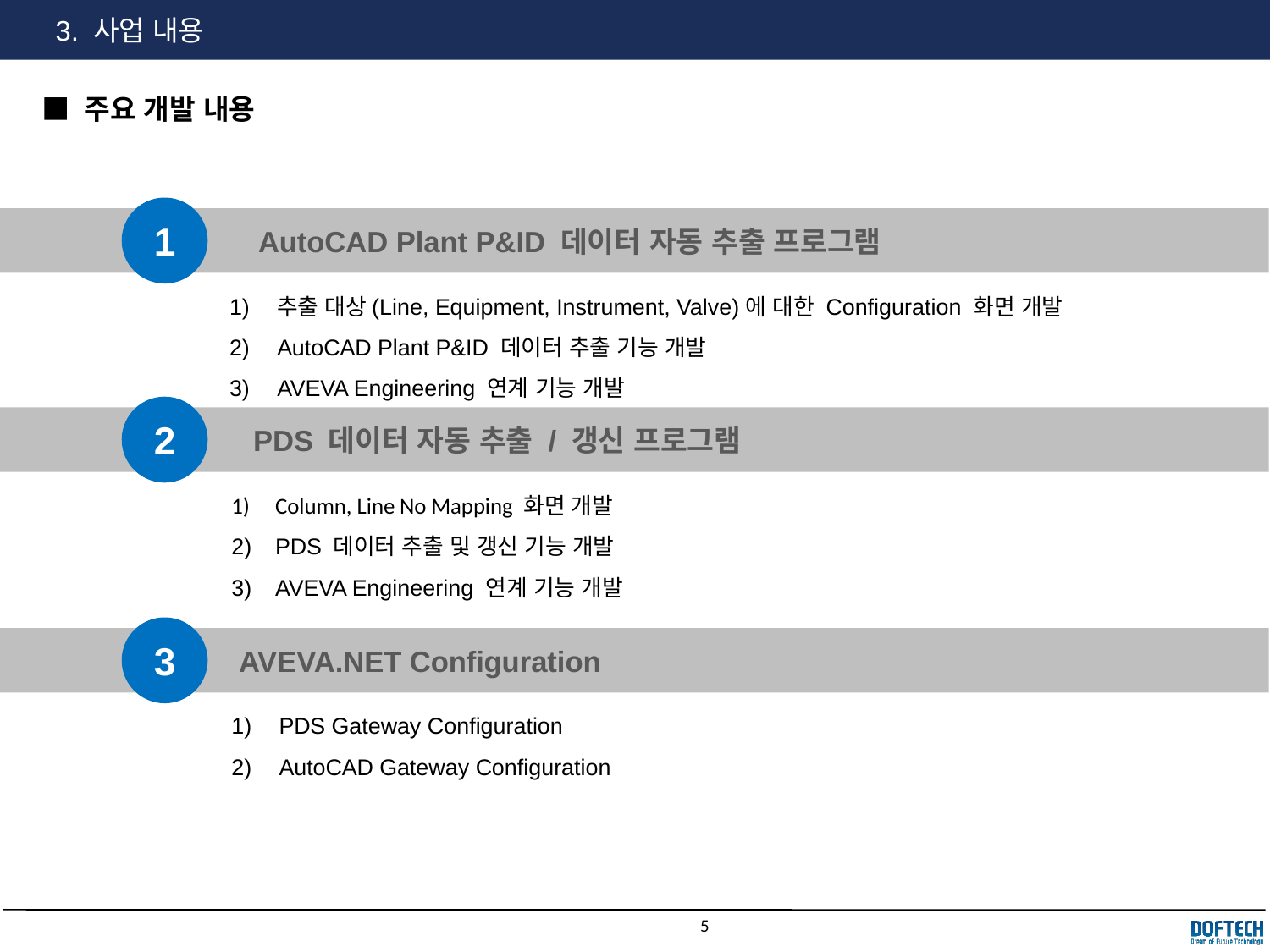

# 3. 사업 내용
■ 주요 개발 내용
1

AutoCAD Plant P&ID 데이터 자동 추출 프로그램
추출 대상(Line, Equipment, Instrument, Valve)에 대한 Configuration 화면 개발
AutoCAD Plant P&ID 데이터 추출 기능 개발
AVEVA Engineering 연계 기능 개발
2

PDS 데이터 자동 추출 / 갱신 프로그램
Column, Line No Mapping 화면 개발
PDS 데이터 추출 및 갱신 기능 개발
AVEVA Engineering 연계 기능 개발
3

AVEVA.NET Configuration
PDS Gateway Configuration
AutoCAD Gateway Configuration